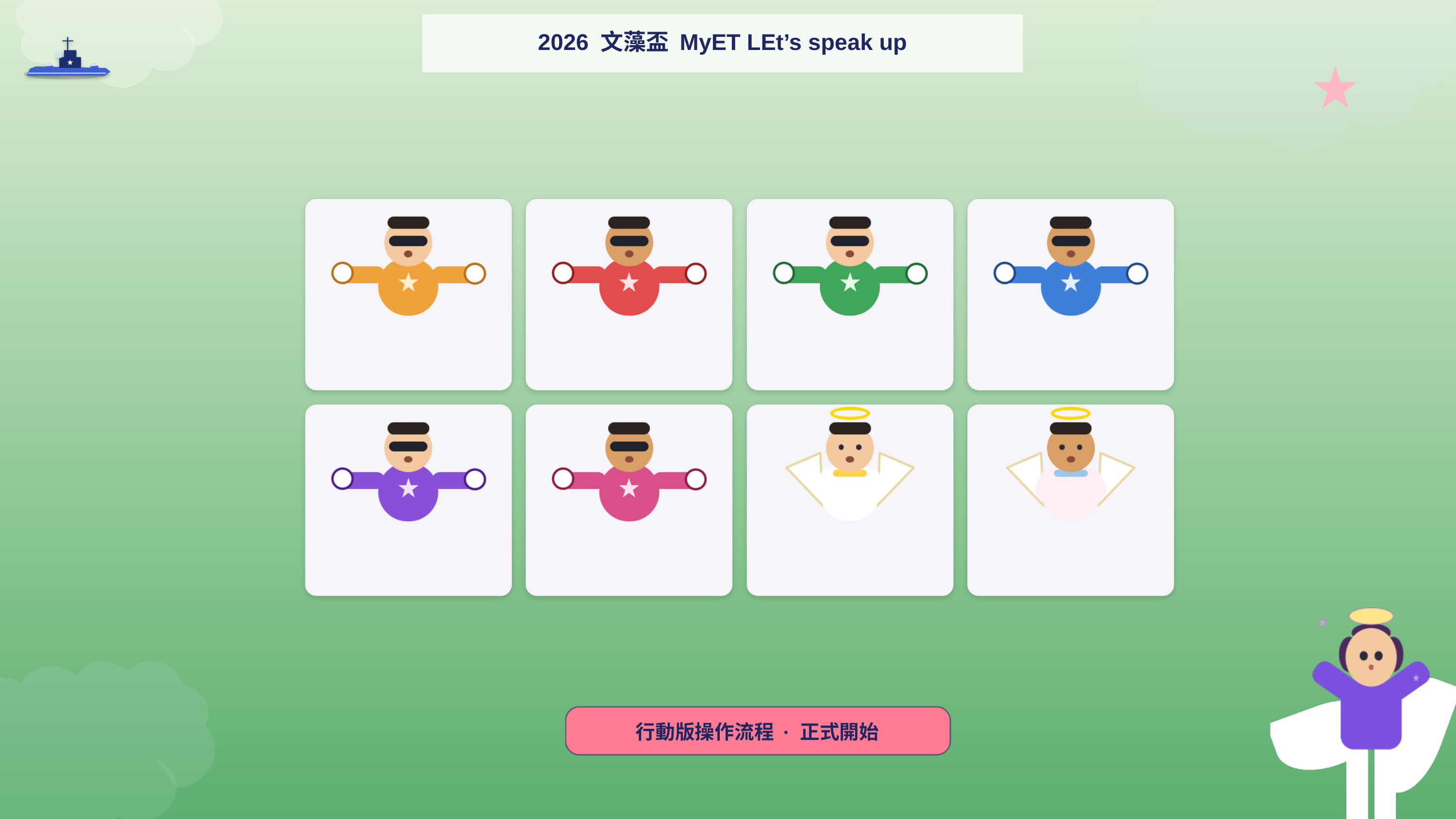

2026 文藻盃 MyET LEt’s speak up

行動版操作流程 · 正式開始